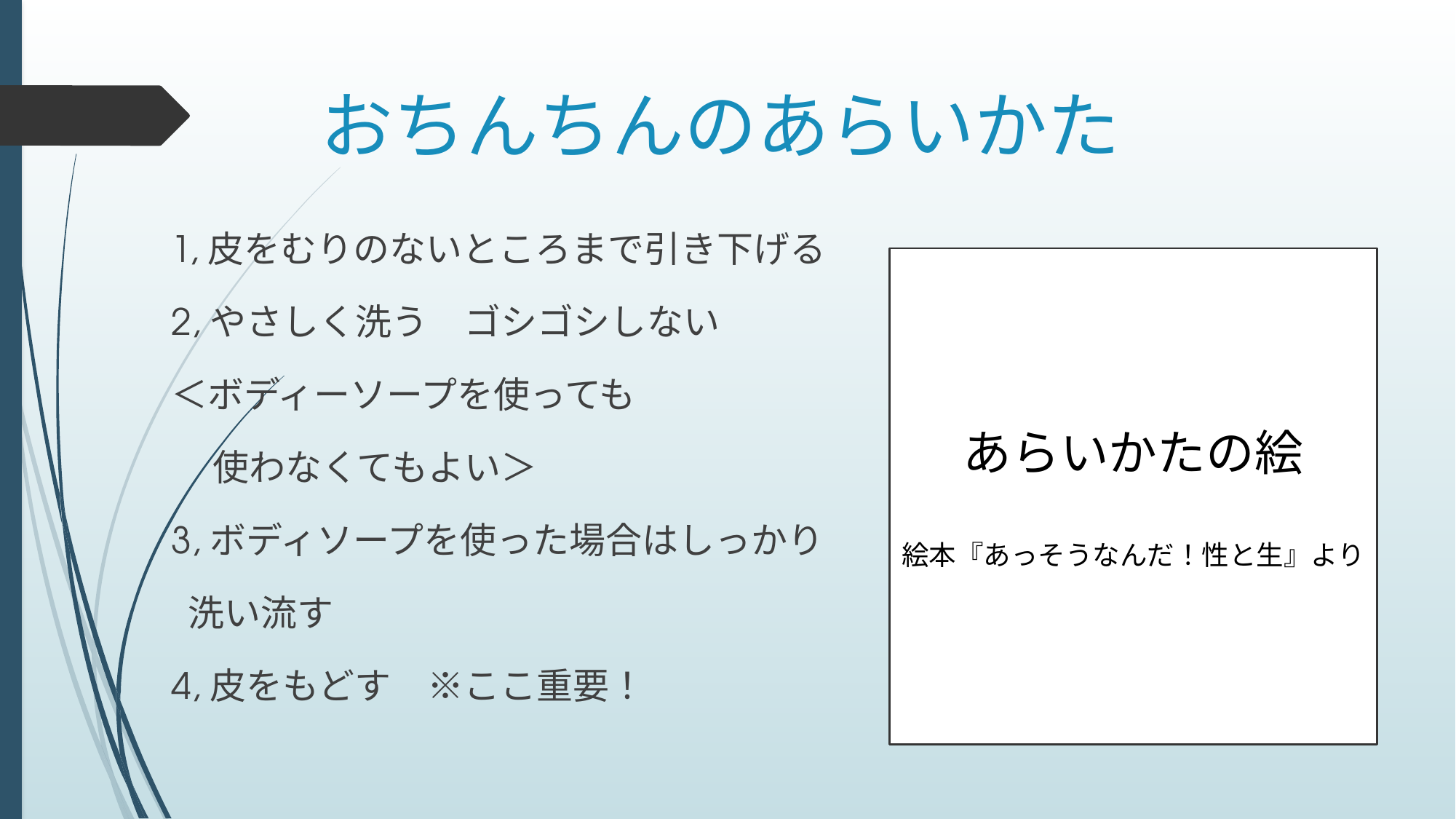

# おちんちんのあらいかた
1,皮をむりのないところまで引き下げる
2,やさしく洗う　ゴシゴシしない
＜ボディーソープを使っても
    使わなくてもよい＞
3,ボディソープを使った場合はしっかり
 洗い流す
4,皮をもどす　※ここ重要！

あらいかたの絵

絵本『あっそうなんだ！性と生』より